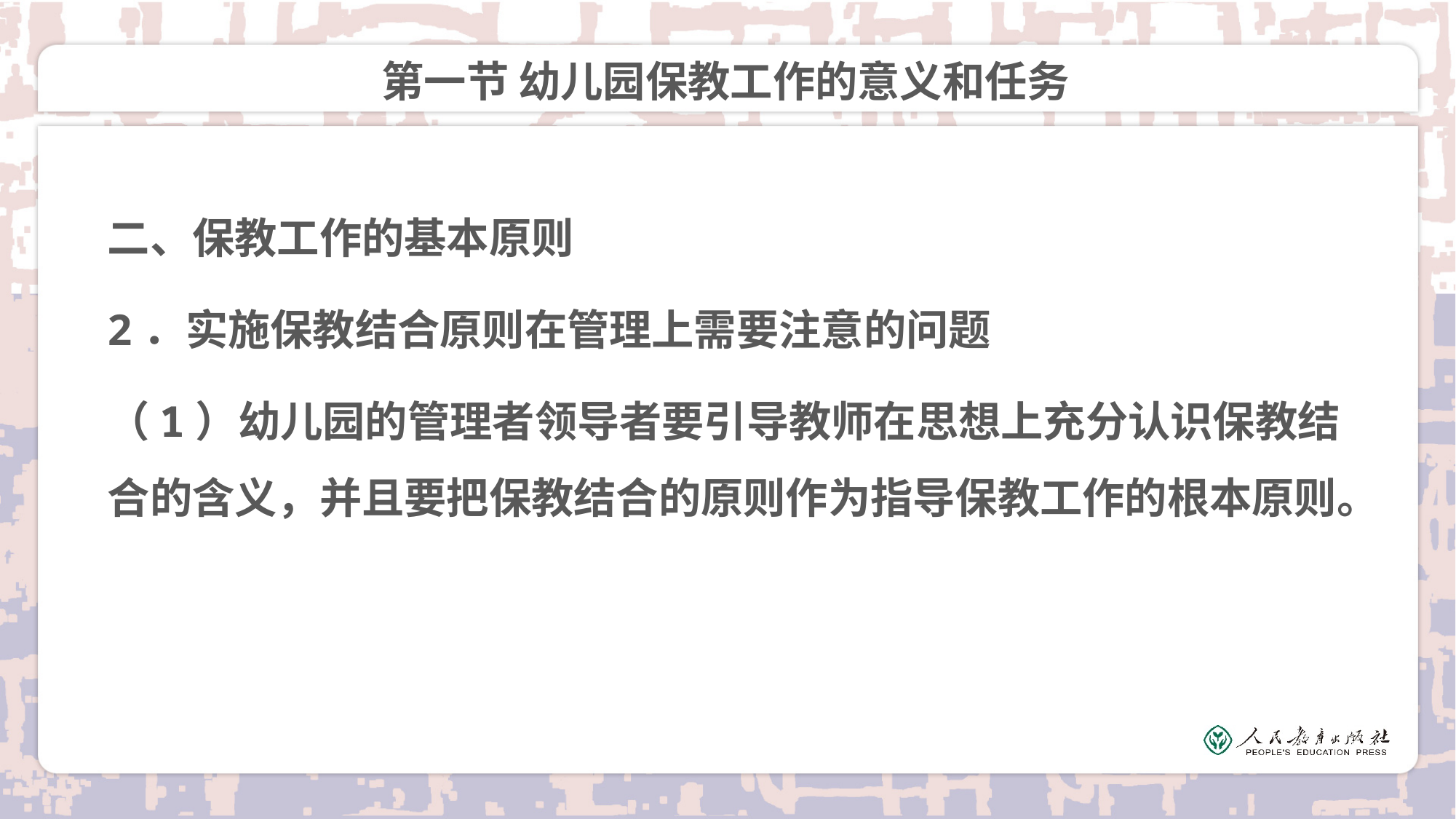

# 第一节 幼儿园保教工作的意义和任务
二、保教工作的基本原则
2．实施保教结合原则在管理上需要注意的问题
（1）幼儿园的管理者领导者要引导教师在思想上充分认识保教结合的含义，并且要把保教结合的原则作为指导保教工作的根本原则。